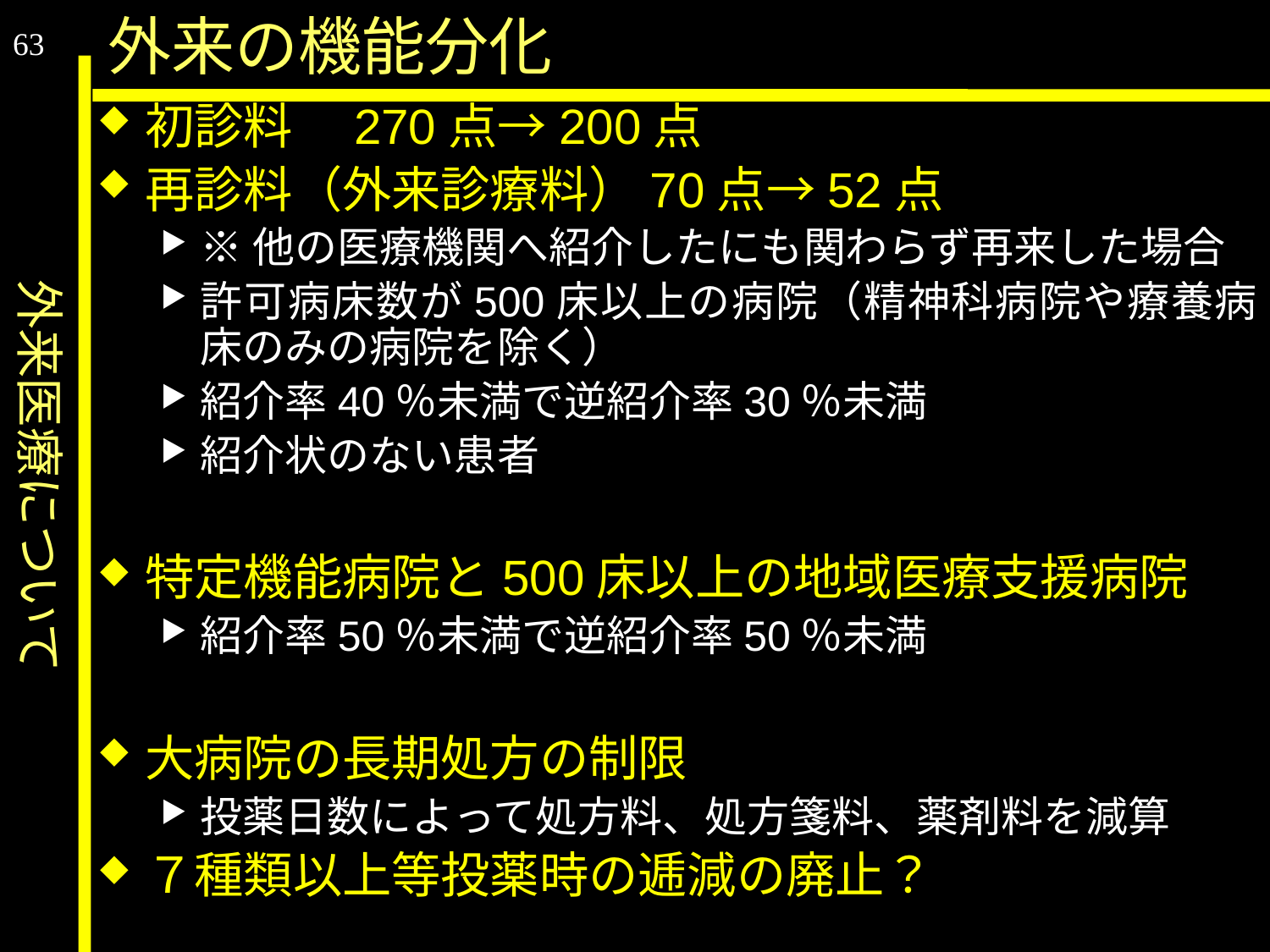

外来医療について
外来の機能分化
63

初診料　270点→200点
再診料（外来診療料）70点→52点
※他の医療機関へ紹介したにも関わらず再来した場合
許可病床数が500床以上の病院（精神科病院や療養病床のみの病院を除く）
紹介率40％未満で逆紹介率30％未満
紹介状のない患者

特定機能病院と500床以上の地域医療支援病院
紹介率50％未満で逆紹介率50％未満

大病院の長期処方の制限
投薬日数によって処方料、処方箋料、薬剤料を減算
７種類以上等投薬時の逓減の廃止？